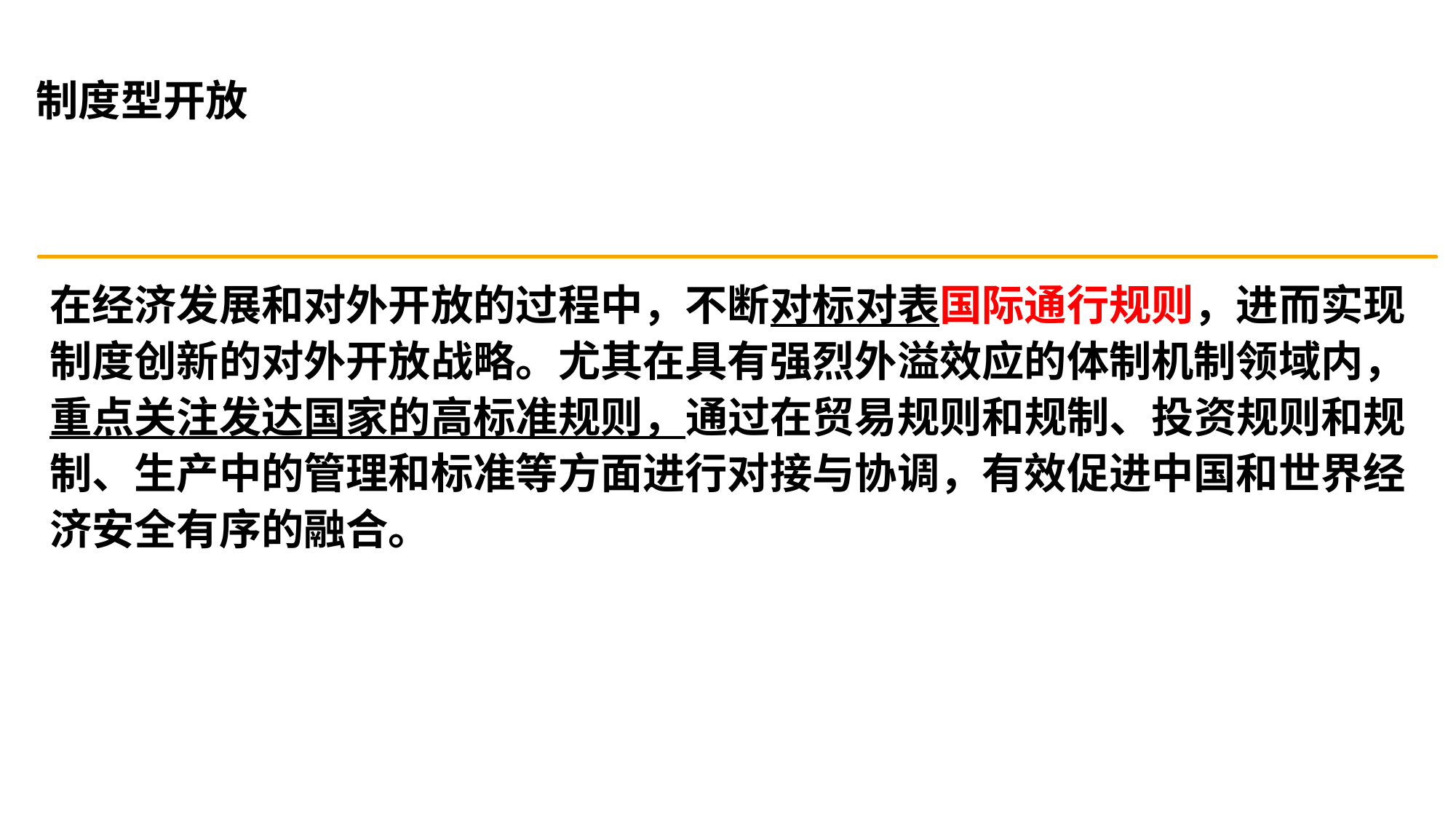

# 制度型开放
在经济发展和对外开放的过程中，不断对标对表国际通行规则，进而实现制度创新的对外开放战略。尤其在具有强烈外溢效应的体制机制领域内，重点关注发达国家的高标准规则，通过在贸易规则和规制、投资规则和规制、生产中的管理和标准等方面进行对接与协调，有效促进中国和世界经济安全有序的融合。